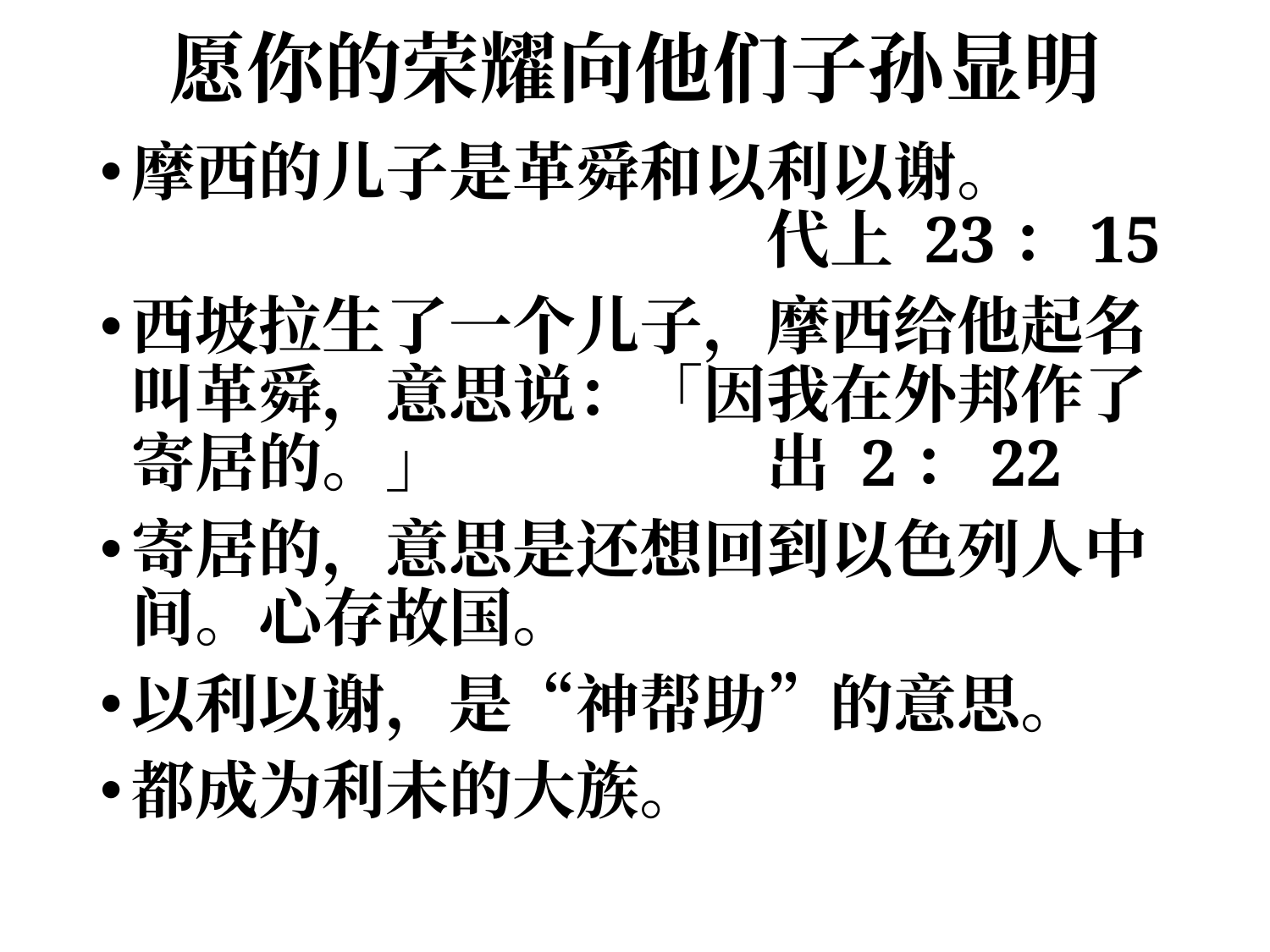

# 愿你的荣耀向他们子孙显明
摩西的儿子是革舜和以利以谢。						代上 23：15
西坡拉生了一个儿子，摩西给他起名叫革舜，意思说：「因我在外邦作了寄居的。」			出 2：22
寄居的，意思是还想回到以色列人中间。心存故国。
以利以谢，是“神帮助”的意思。
都成为利未的大族。